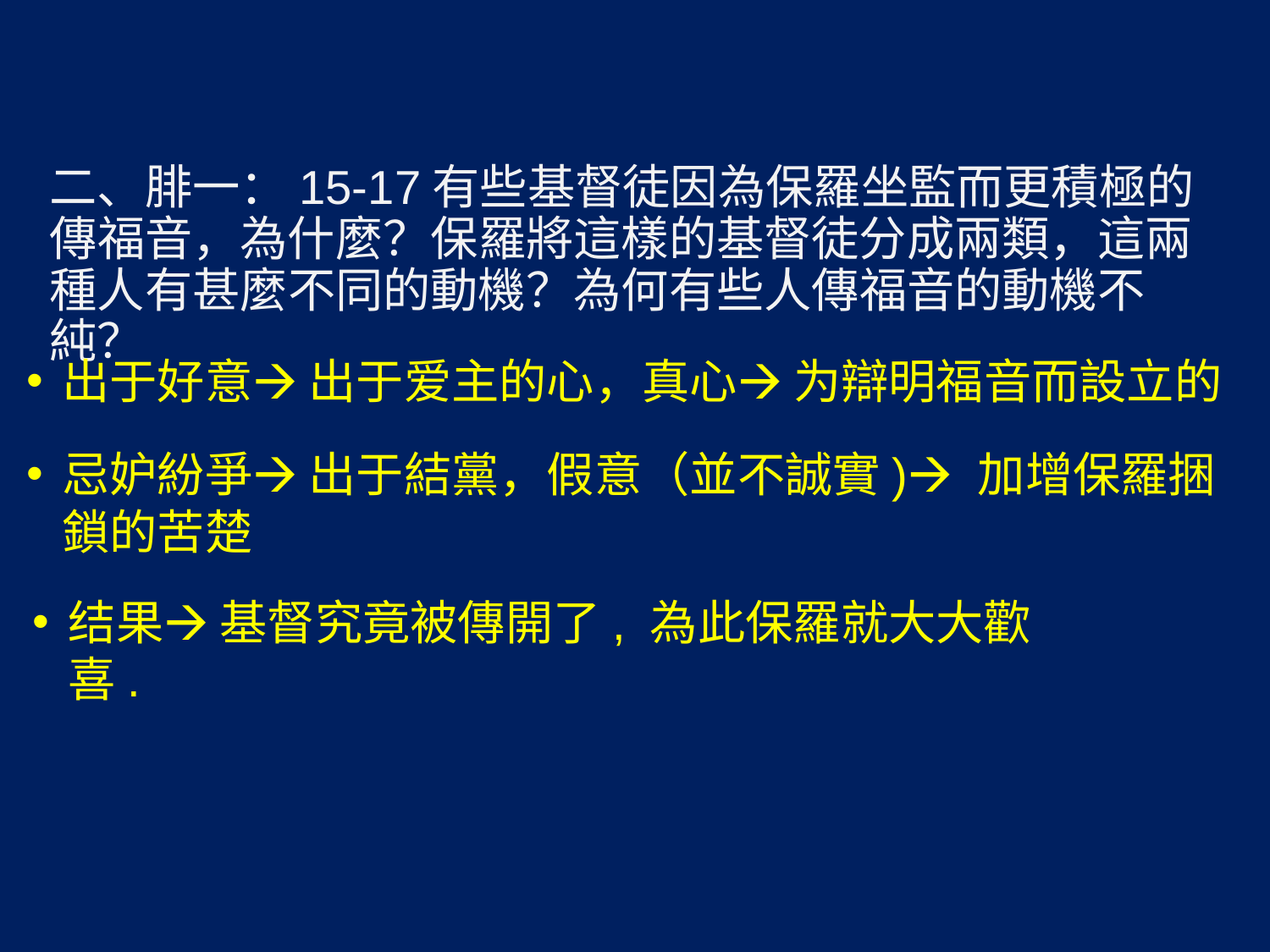

二、腓一：15-17有些基督徒因為保羅坐監而更積極的傳福音，為什麼？保羅將這樣的基督徒分成兩類，這兩種人有甚麼不同的動機？為何有些人傳福音的動機不純？

出于好意🡪 出于爱主的心，真心🡪 为辯明福音而設立的
忌妒紛爭🡪 出于結黨，假意（並不誠實)🡪 加增保羅捆鎖的苦楚
结果🡪 基督究竟被傳開了, 為此保羅就大大歡喜.